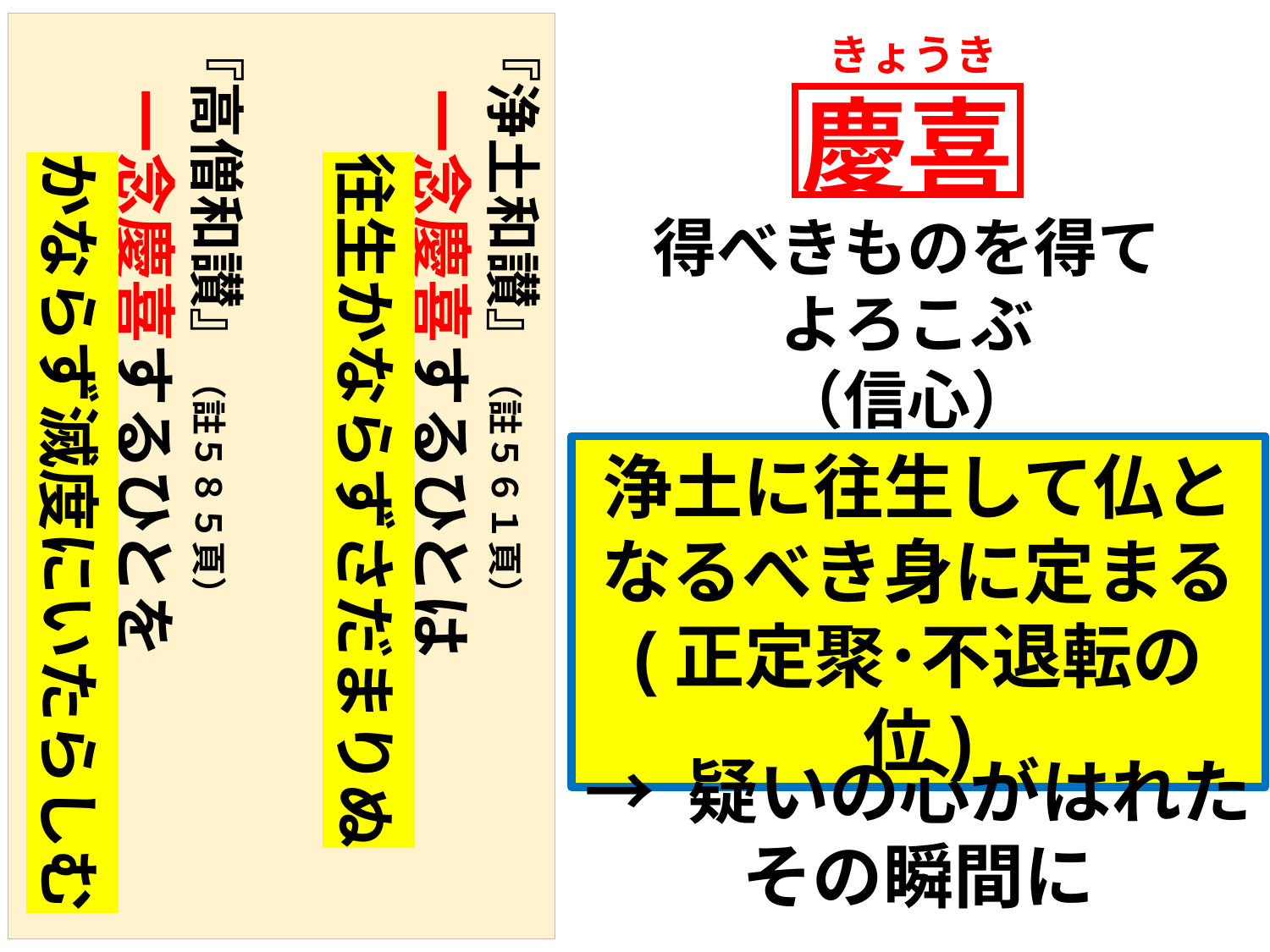

『浄土和讃』（註５６１頁）
　一念慶喜するひとは
　　往生かならずさだまりぬ

『高僧和讃』（註５８５頁）
　一念慶喜するひとを
　　かならず滅度にいたらしむ
きょうき
慶喜
得べきものを得て
よろこぶ
（信心）

浄土に往生して仏と
なるべき身に定まる
(正定聚･不退転の位)
→ 疑いの心がはれた
その瞬間に